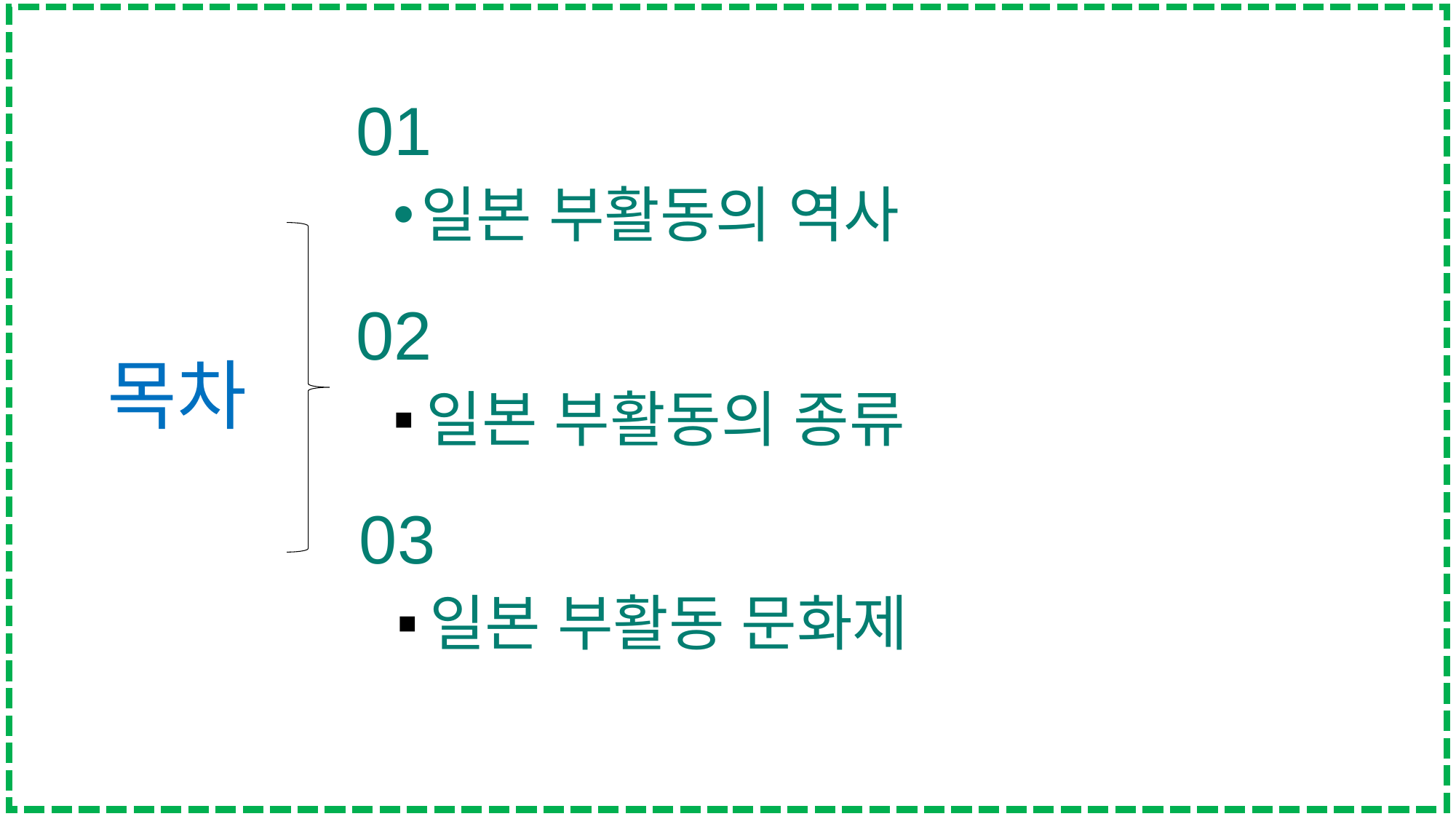

01
일본 부활동의 역사

 02
# 목차
일본 부활동의 종류
 03
일본 부활동 문화제